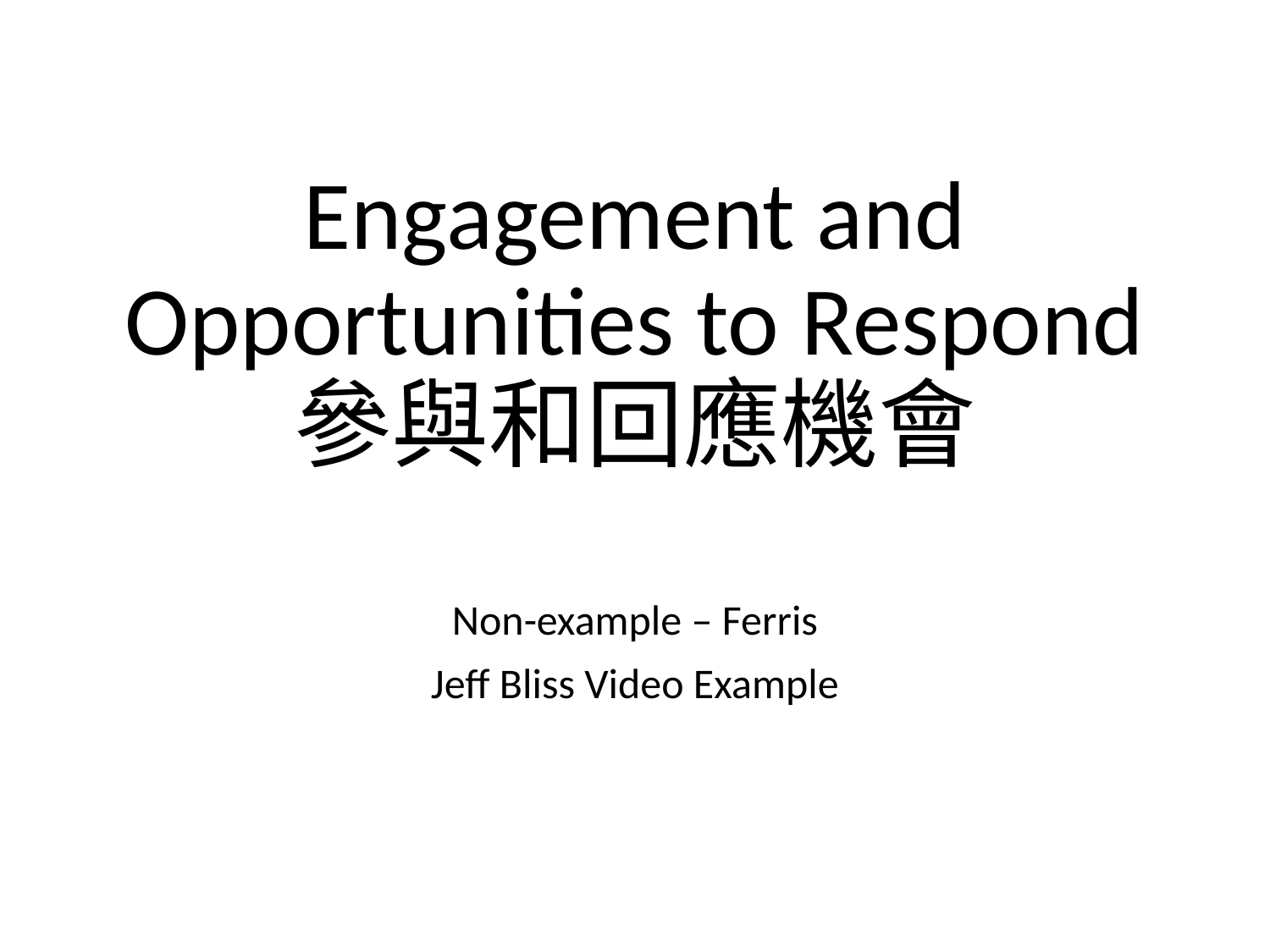

# Engagement and Opportunities to Respond 參與和回應機會
Non-example – Ferris
Jeff Bliss Video Example